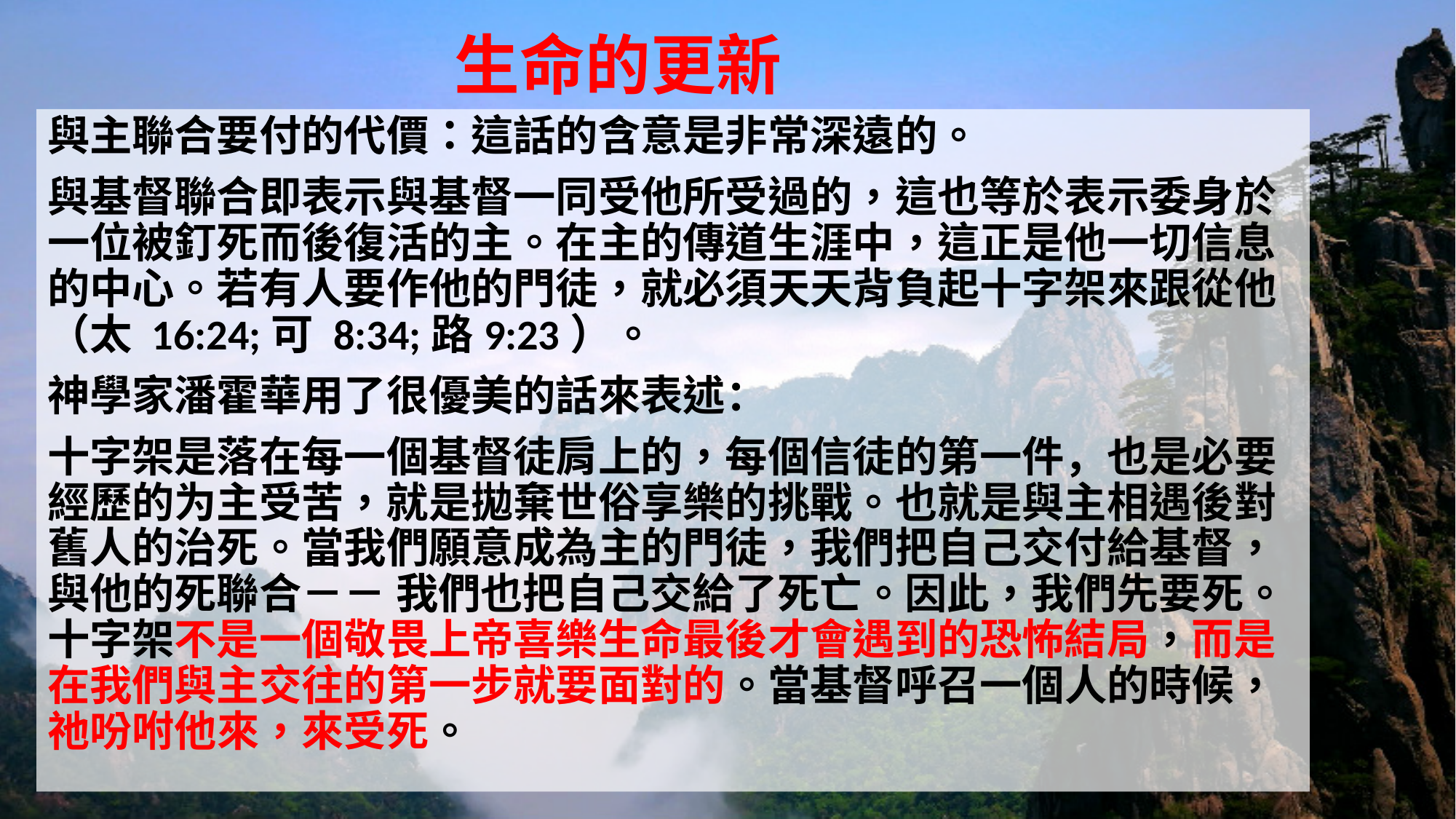

# 生命的更新
與主聯合要付的代價：這話的含意是非常深遠的。
與基督聯合即表示與基督一同受他所受過的，這也等於表示委身於一位被釘死而後復活的主。在主的傳道生涯中，這正是他一切信息的中心。若有人要作他的門徒，就必須天天背負起十字架來跟從他（太 16:24;可 8:34;路9:23）。
神學家潘霍華用了很優美的話來表述：
十字架是落在每一個基督徒肩上的，每個信徒的第一件，也是必要經歷的为主受苦，就是拋棄世俗享樂的挑戰。也就是與主相遇後對舊人的治死。當我們願意成為主的門徒，我們把自己交付給基督，與他的死聯合－－ 我們也把自己交給了死亡。因此，我們先要死。十字架不是一個敬畏上帝喜樂生命最後才會遇到的恐怖結局，而是在我們與主交往的第一步就要面對的。當基督呼召一個人的時候，祂吩咐他來，來受死。